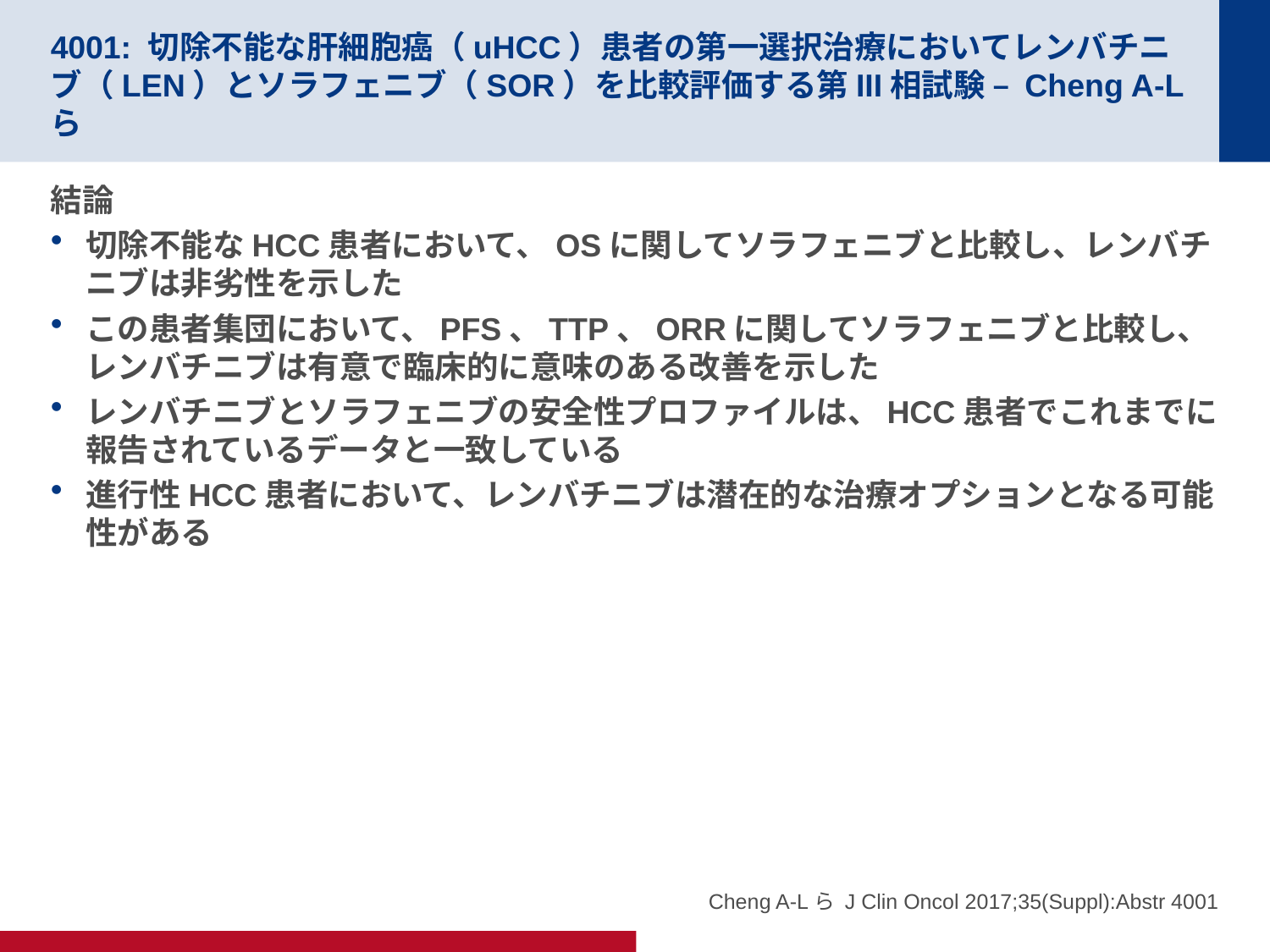

# 4001: 切除不能な肝細胞癌（uHCC）患者の第一選択治療においてレンバチニブ（LEN）とソラフェニブ（SOR）を比較評価する第III相試験 – Cheng A-Lら
結論
切除不能なHCC患者において、OSに関してソラフェニブと比較し、レンバチニブは非劣性を示した
この患者集団において、PFS、TTP、ORRに関してソラフェニブと比較し、レンバチニブは有意で臨床的に意味のある改善を示した
レンバチニブとソラフェニブの安全性プロファイルは、HCC患者でこれまでに報告されているデータと一致している
進行性HCC患者において、レンバチニブは潜在的な治療オプションとなる可能性がある
Cheng A-Lら J Clin Oncol 2017;35(Suppl):Abstr 4001